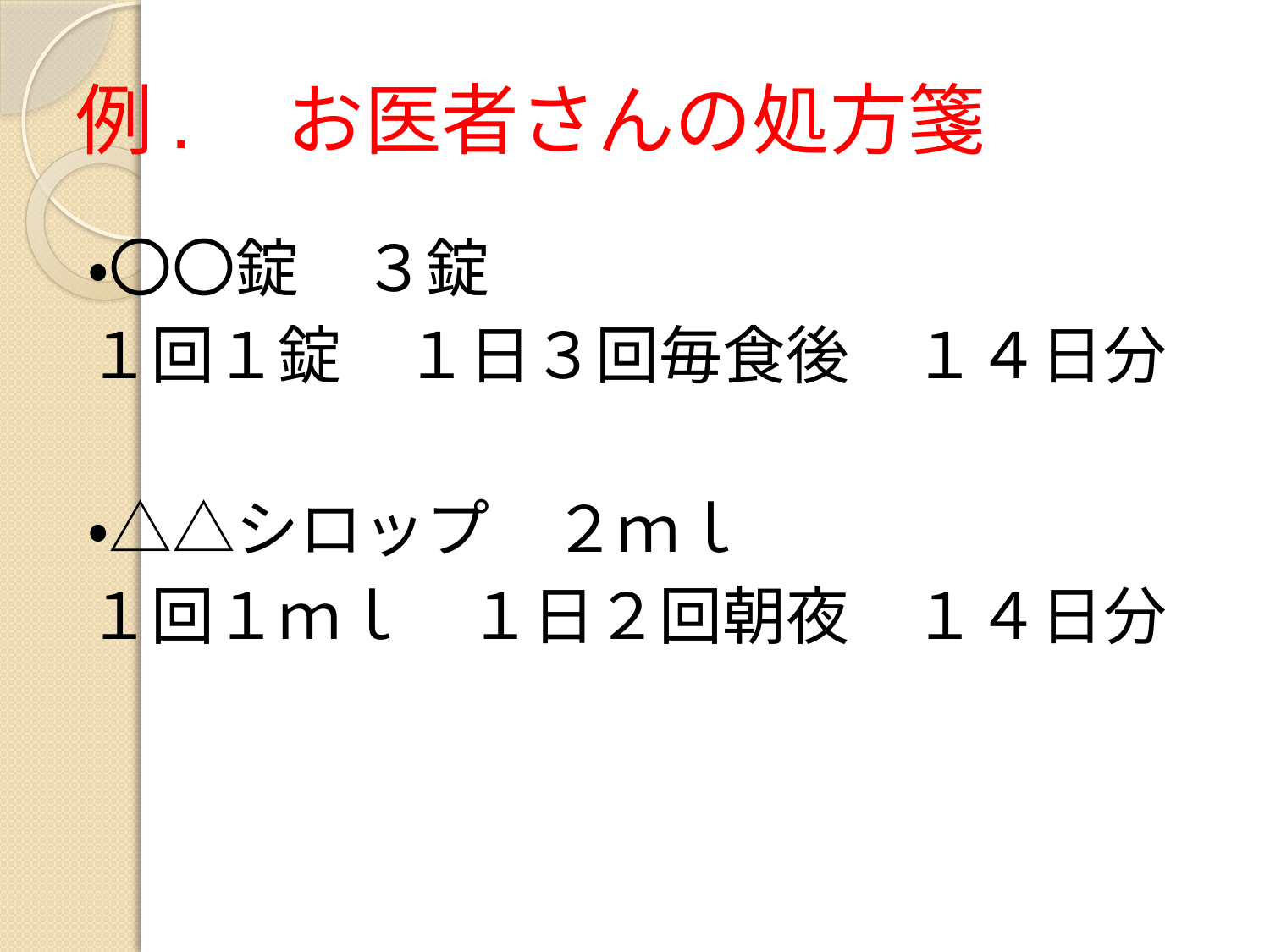

# 例.　お医者さんの処方箋
・〇〇錠　３錠
１回１錠　１日３回毎食後　１４日分

・△△シロップ　２ｍｌ
１回１ｍｌ　１日２回朝夜　１４日分